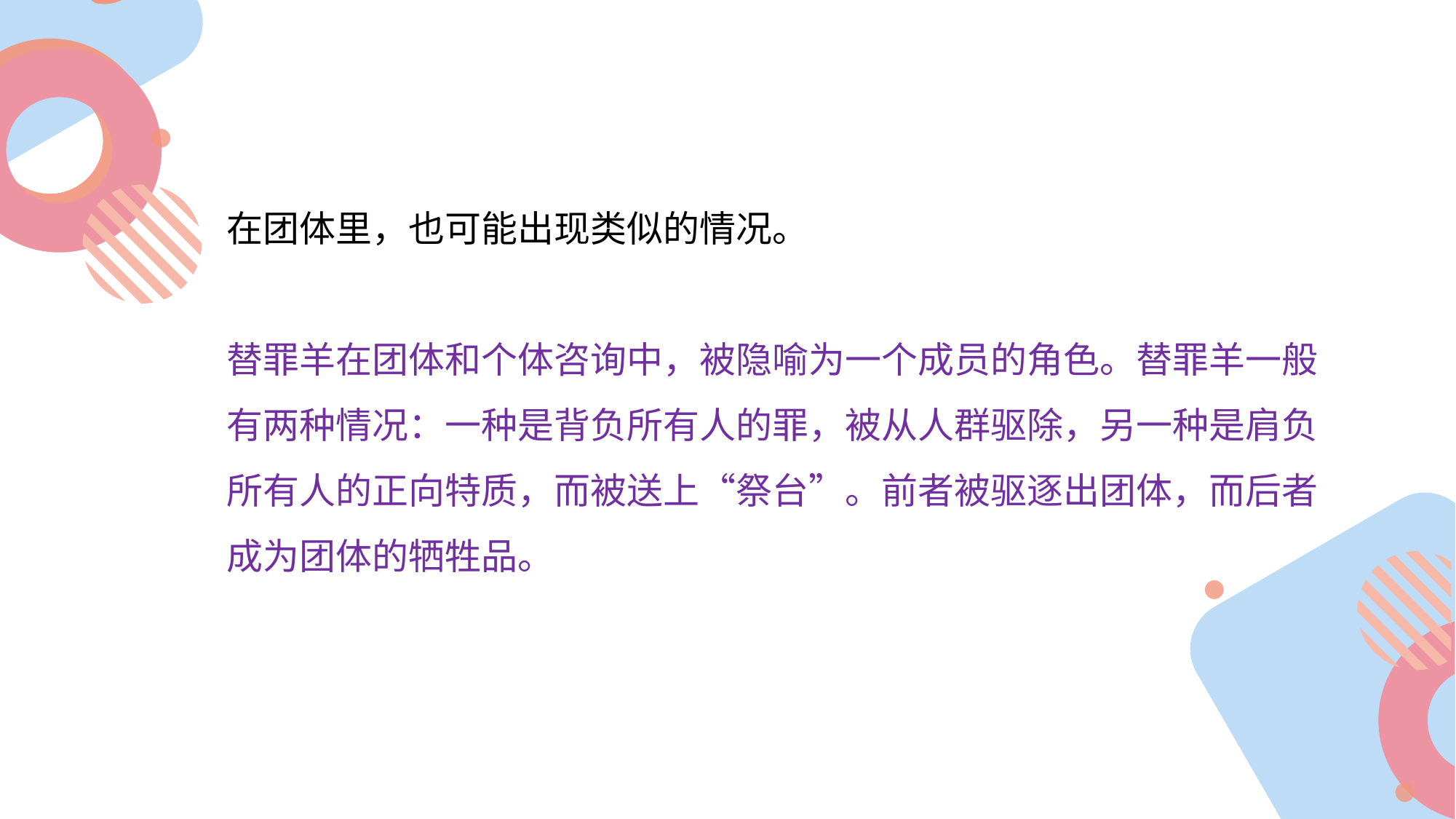

在团体里，也可能出现类似的情况。

替罪羊在团体和个体咨询中，被隐喻为一个成员的角色。替罪羊一般有两种情况：一种是背负所有人的罪，被从人群驱除，另一种是肩负所有人的正向特质，而被送上“祭台”。前者被驱逐出团体，而后者成为团体的牺牲品。

标题二

标题一
标题四
标题三